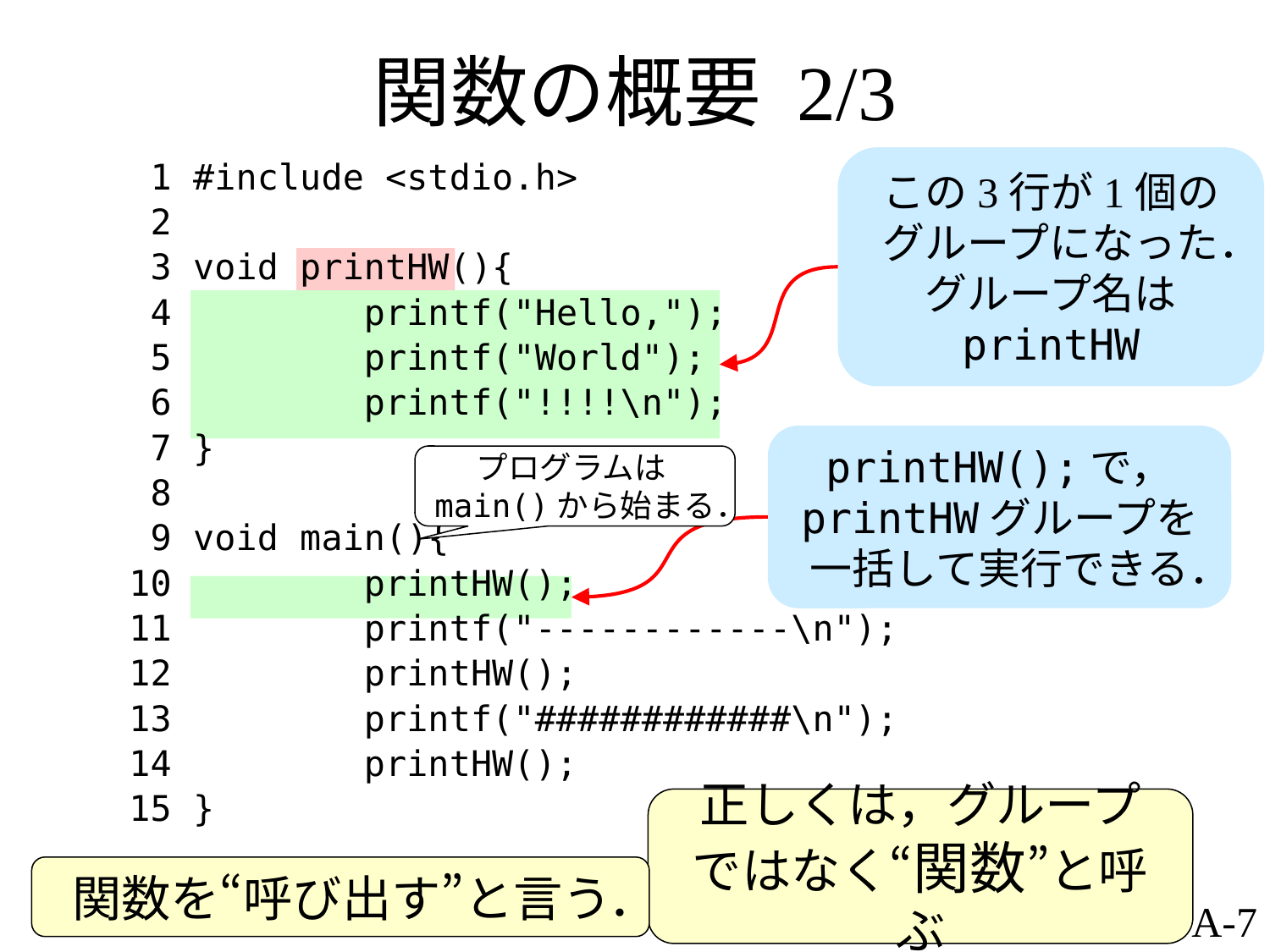

# 関数の概要 2/3
この3行が1個の
グループになった．
グループ名は
printHW
 1 #include <stdio.h>
 2
 3 void printHW(){
 4         printf("Hello,");
 5         printf("World");
 6         printf("!!!!\n");
 7 }
 8
 9 void main(){
10         printHW();
11         printf("------------\n");
12         printHW();
13         printf("############\n");
14         printHW();
15 }

printHW();で，
printHWグループを
一括して実行できる．
プログラムはmain()から始まる．

正しくは，グループ
ではなく“関数”と呼ぶ
関数を“呼び出す”と言う．
A-7